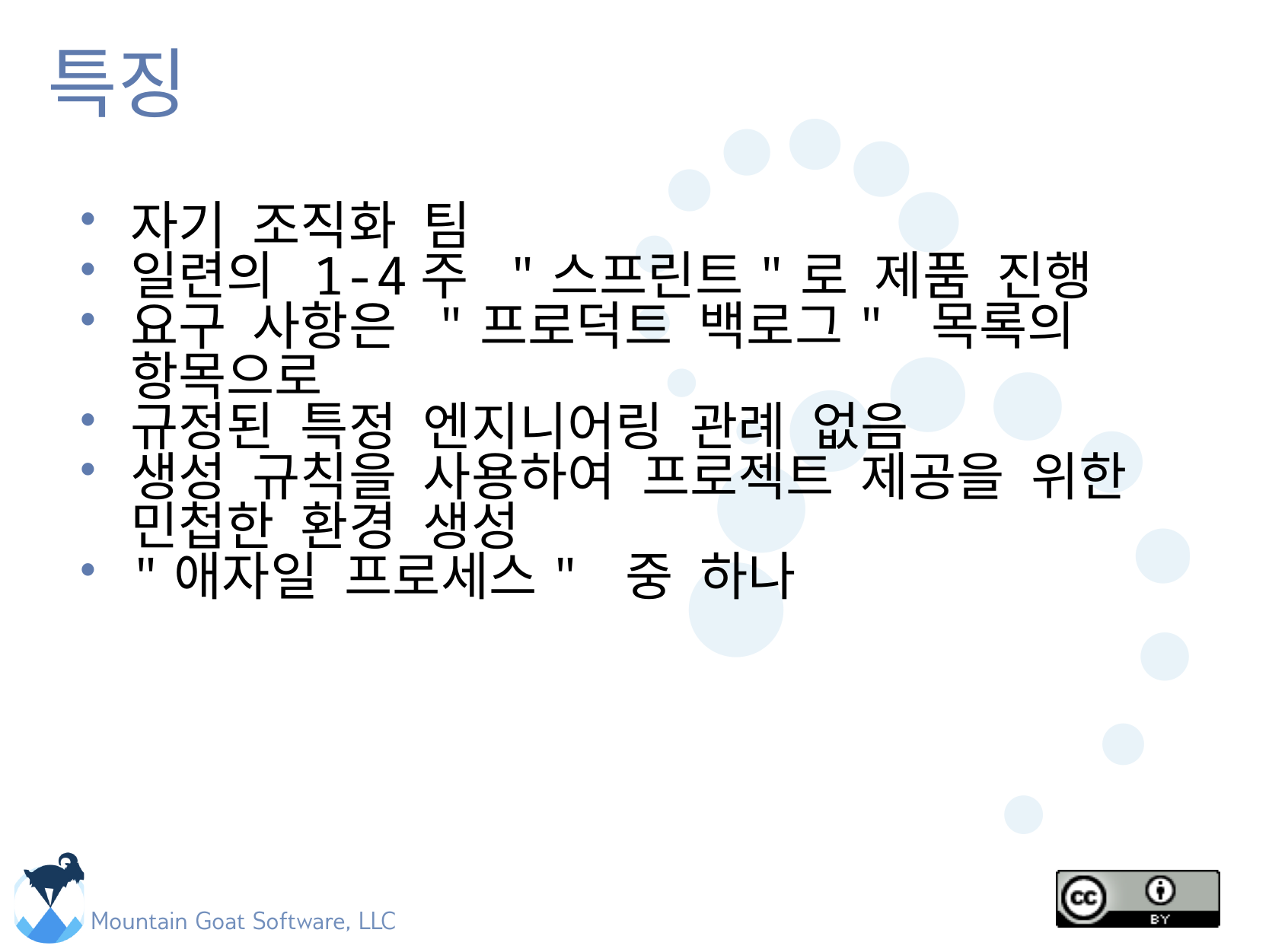

# 특징
자기 조직화 팀
일련의 1-4주 "스프린트"로 제품 진행
요구 사항은 "프로덕트 백로그" 목록의 항목으로
규정된 특정 엔지니어링 관례 없음
생성 규칙을 사용하여 프로젝트 제공을 위한 민첩한 환경 생성
"애자일 프로세스" 중 하나